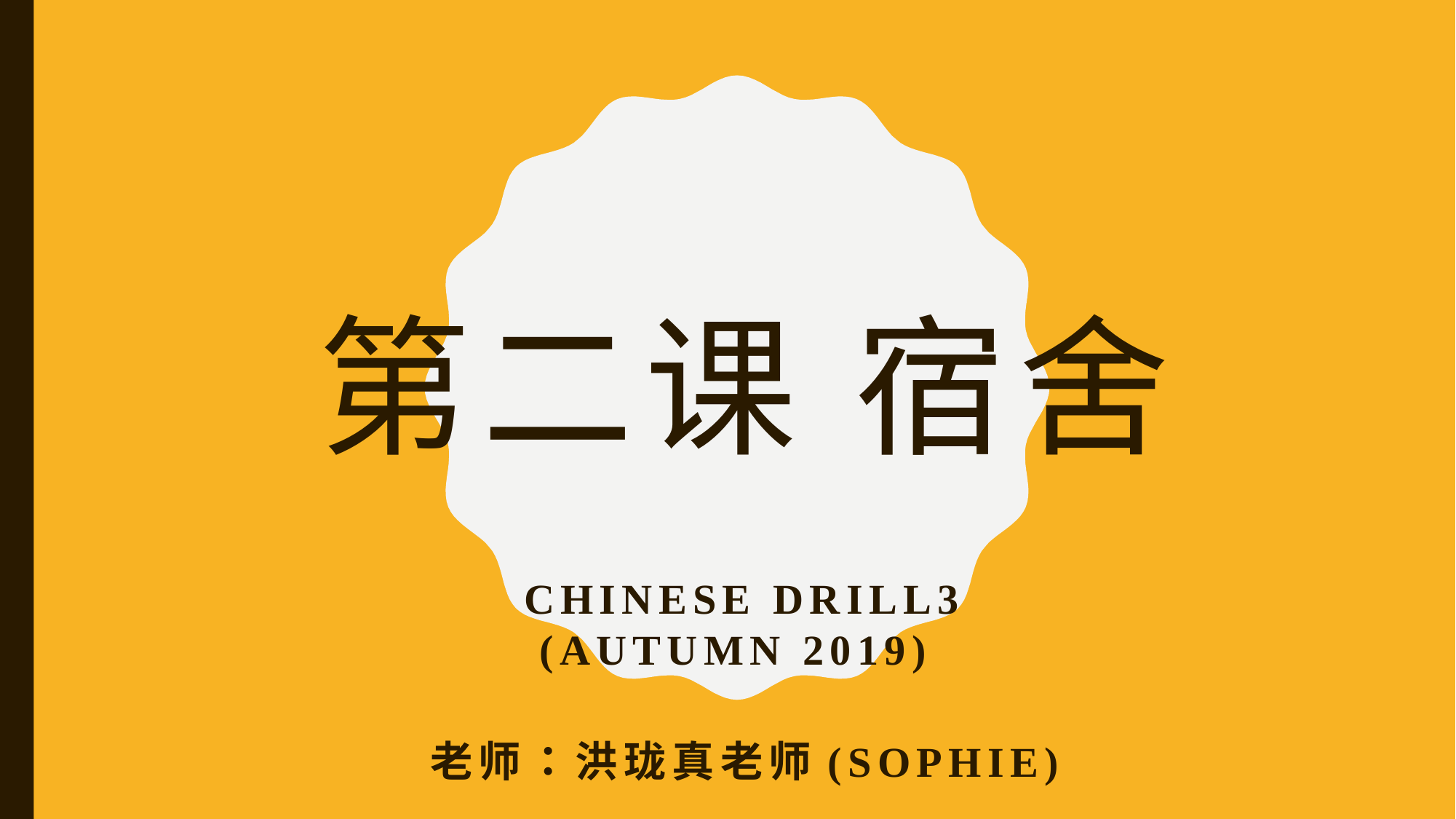

# 第二课 宿舍
Chinese Drill3
(Autumn 2019)
老师：洪珑真老师(Sophie)